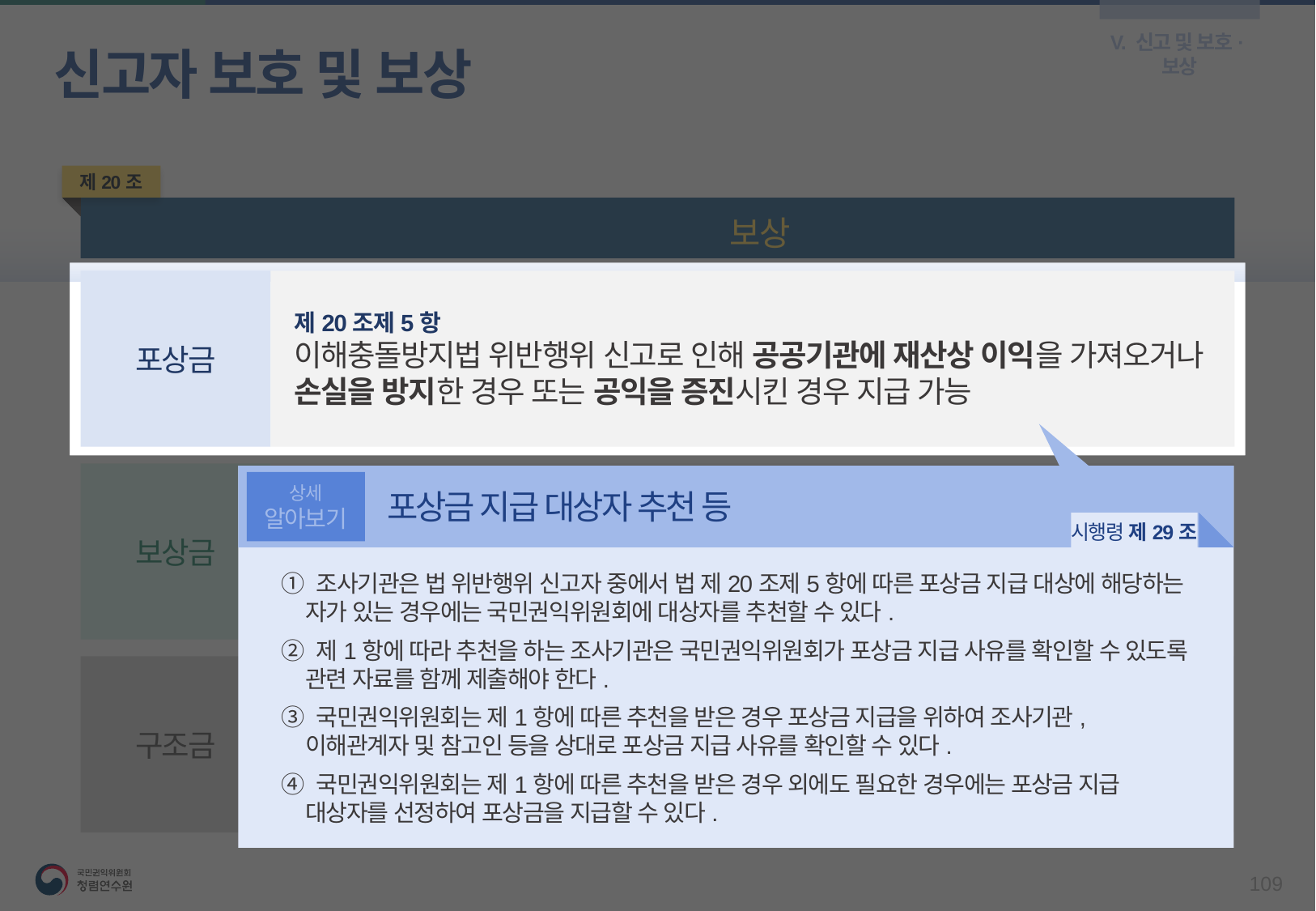

V. 신고 및 보호·보상

신고자 보호 및 보상

제20조

신고자에 대한 보상
포상금
제20조제5항
이해충돌방지법 위반행위 신고로 인해 공공기관에 재산상 이익을 가져오거나 손실을 방지한 경우 또는 공익을 증진시킨 경우 지급 가능

상세
알아보기
포상금 지급 대상자 추천 등
시행령 제29조

① 조사기관은 법 위반행위 신고자 중에서 법 제20조제5항에 따른 포상금 지급 대상에 해당하는 자가 있는 경우에는 국민권익위원회에 대상자를 추천할 수 있다.
② 제1항에 따라 추천을 하는 조사기관은 국민권익위원회가 포상금 지급 사유를 확인할 수 있도록 관련 자료를 함께 제출해야 한다.
③ 국민권익위원회는 제1항에 따른 추천을 받은 경우 포상금 지급을 위하여 조사기관, 이해관계자 및 참고인 등을 상대로 포상금 지급 사유를 확인할 수 있다.
④ 국민권익위원회는 제1항에 따른 추천을 받은 경우 외에도 필요한 경우에는 포상금 지급 대상자를 선정하여 포상금을 지급할 수 있다.
보상금
제20조제6항
이해충돌방지법 위반행위 신고로 인해 공공기관에 직접적인 수입의 회복ㆍ증대 또는 비용의 절감을 가져온 경우 신고자의 신청에 의해 보상금 지급
구조금
제20조제7항
신고등과 관련해 피해를 입었거나 육체적ㆍ정신적 치료비용, 전직ㆍ파견으로 인한 이사비용, 원상회복 관련 쟁송 비용 등을 지출한 경우 권익위에 지급 신청 가능
109